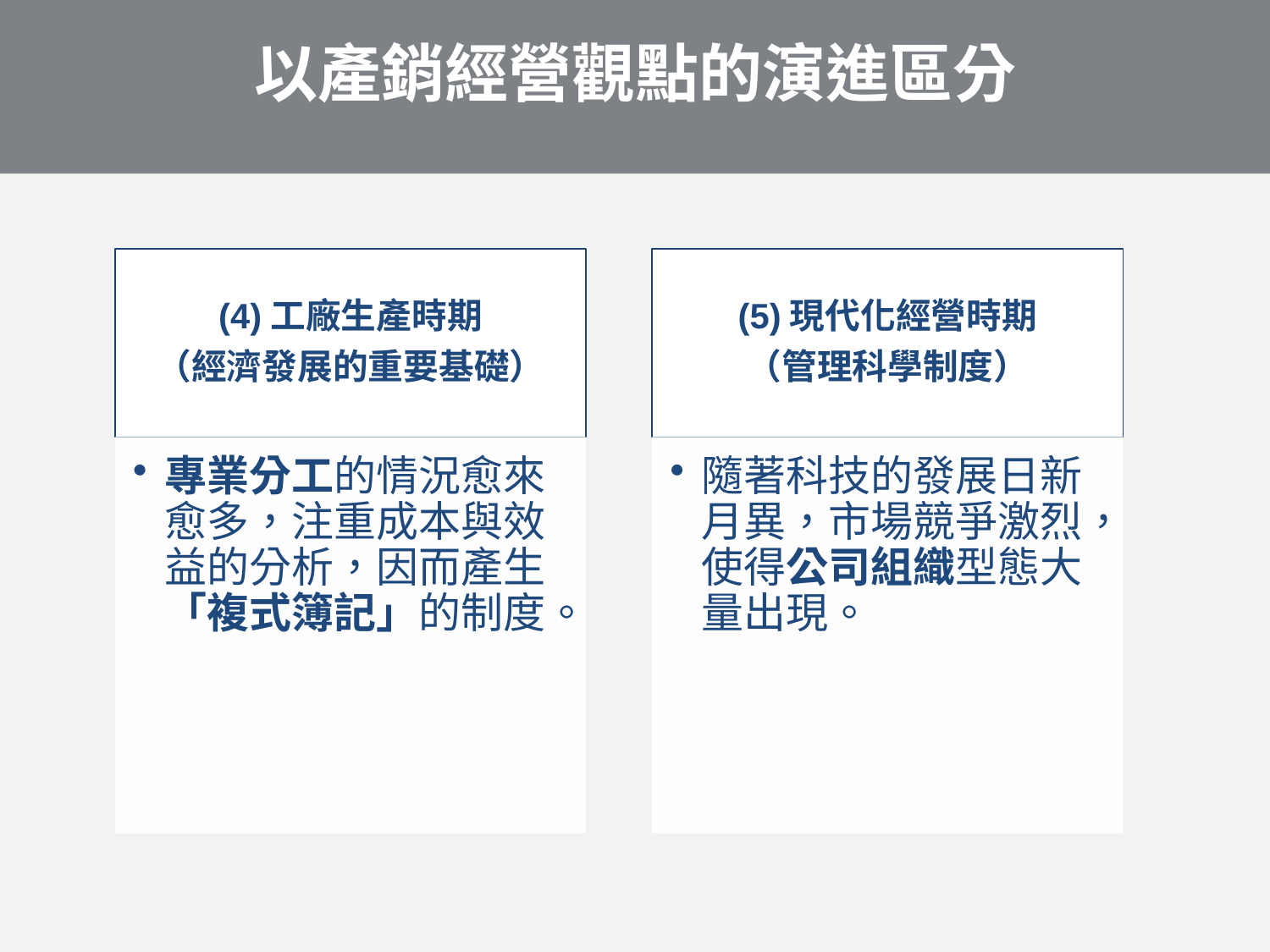

# 以產銷經營觀點的演進區分
(4)工廠生產時期
（經濟發展的重要基礎）
專業分工的情況愈來愈多，注重成本與效益的分析，因而產生「複式簿記」的制度。
(5)現代化經營時期
（管理科學制度）
隨著科技的發展日新月異，市場競爭激烈，使得公司組織型態大量出現。